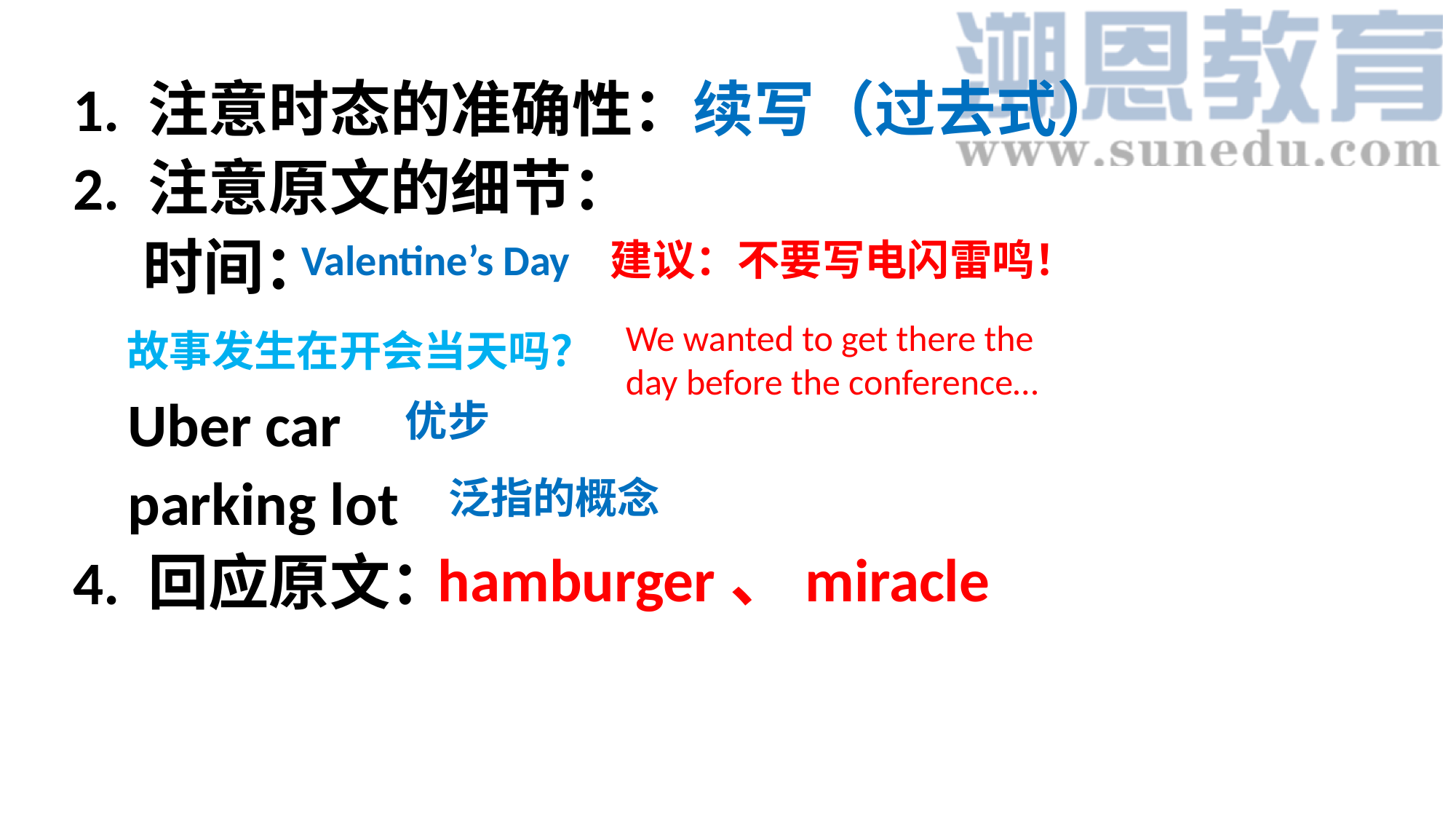

1. 注意时态的准确性：续写（过去式）
2. 注意原文的细节：
    时间：

    Uber car
    parking lot
4. 回应原文：
Valentine’s Day
建议：不要写电闪雷鸣！
We wanted to get there the day before the conference…
故事发生在开会当天吗？
优步
泛指的概念
hamburger、miracle